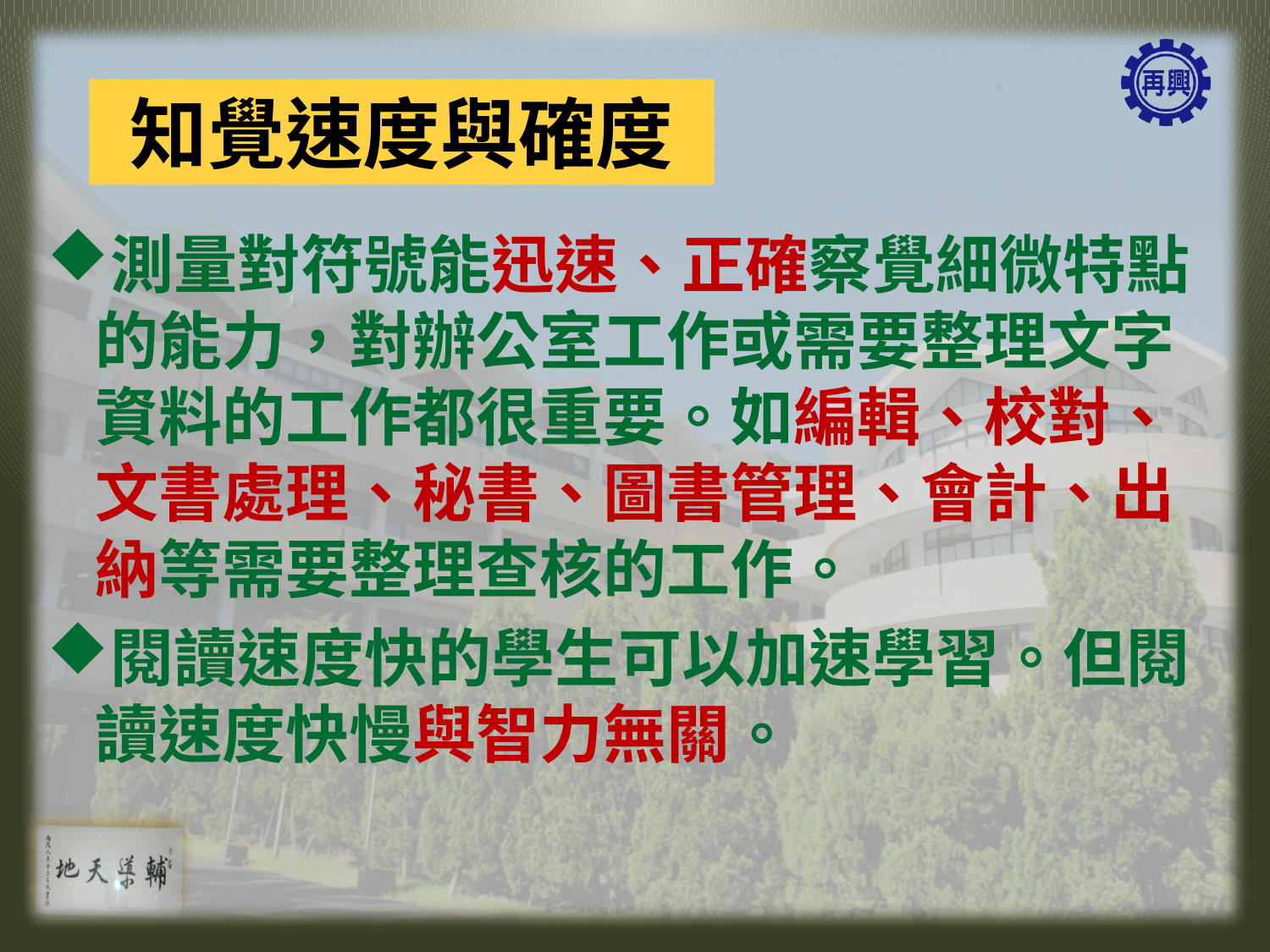

知覺速度與確度
測量對符號能迅速、正確察覺細微特點的能力，對辦公室工作或需要整理文字資料的工作都很重要。如編輯、校對、文書處理、秘書、圖書管理、會計、出納等需要整理查核的工作。
閱讀速度快的學生可以加速學習。但閱讀速度快慢與智力無關。